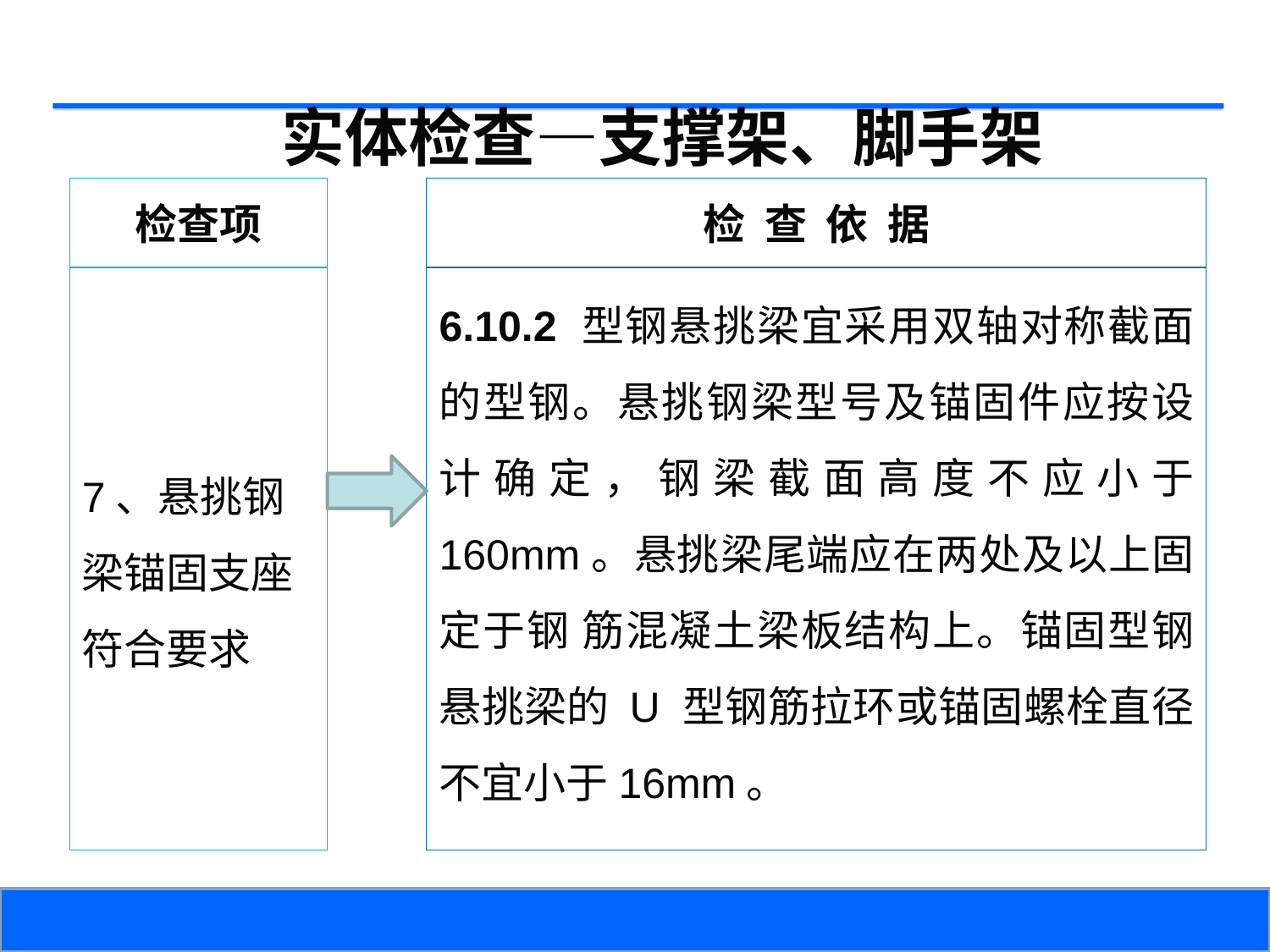

实体检查—支撑架、脚手架
检查项
检  查  依  据
7、悬挑钢梁锚固支座符合要求
6.10.2 型钢悬挑梁宜采用双轴对称截面的型钢。悬挑钢梁型号及锚固件应按设 计确定，钢梁截面高度不应小于 160mm。悬挑梁尾端应在两处及以上固定于钢 筋混凝土梁板结构上。锚固型钢悬挑梁的 U 型钢筋拉环或锚固螺栓直径不宜小于16mm。